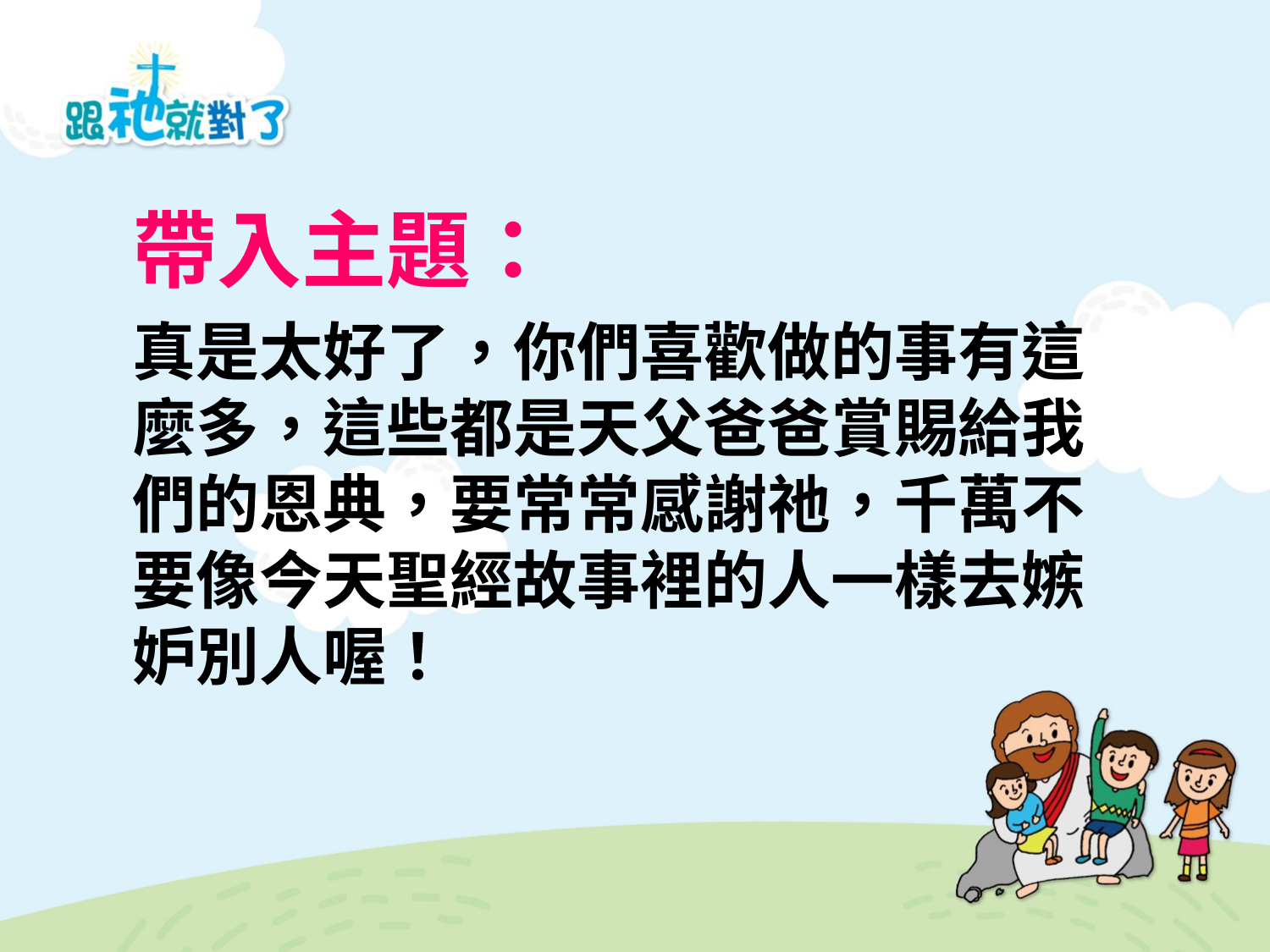

帶入主題：
真是太好了，你們喜歡做的事有這麼多，這些都是天父爸爸賞賜給我們的恩典，要常常感謝祂，千萬不要像今天聖經故事裡的人一樣去嫉妒別人喔！